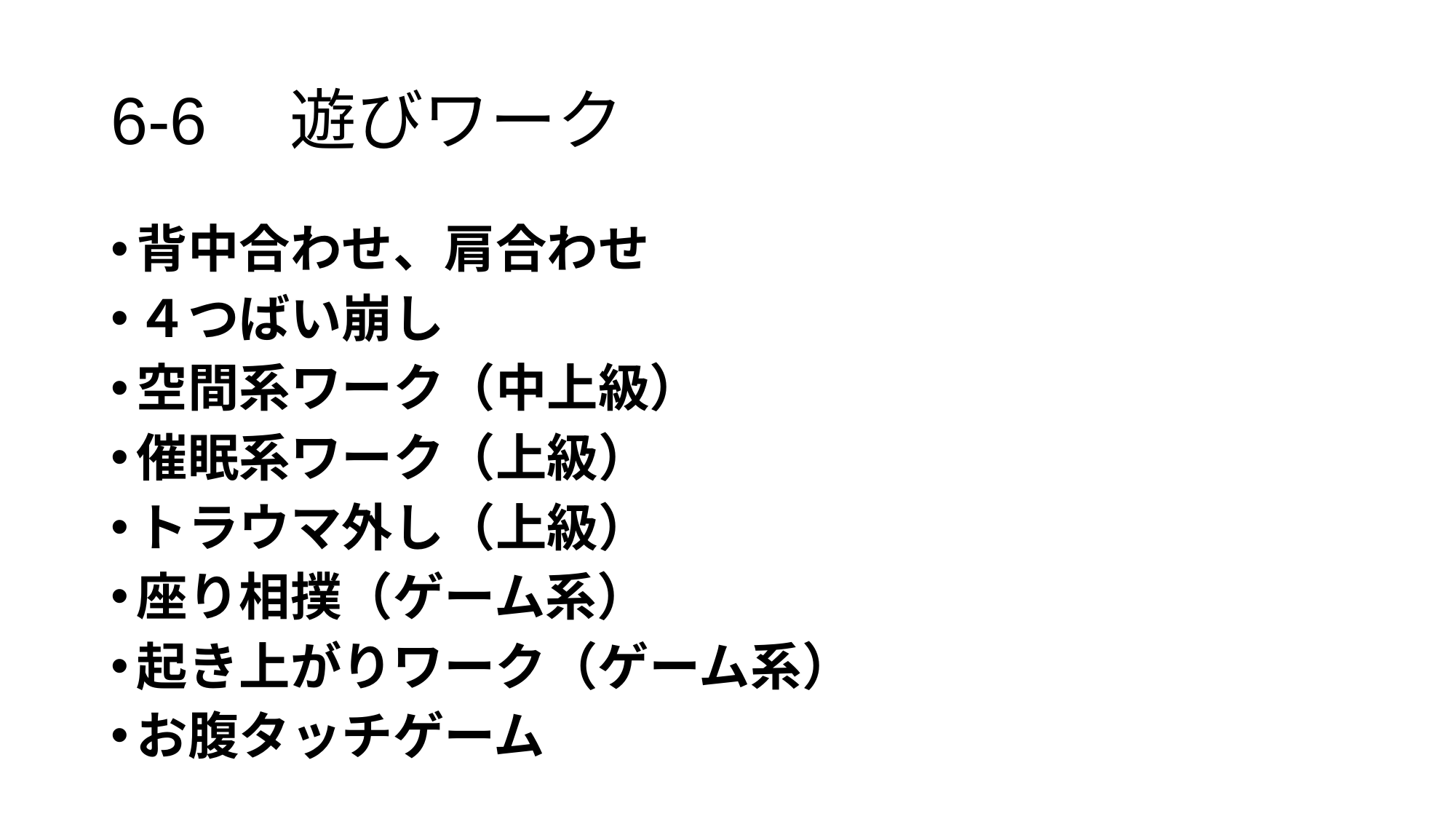

# 6-6　遊びワーク
背中合わせ、肩合わせ
４つばい崩し
空間系ワーク（中上級）
催眠系ワーク（上級）
トラウマ外し（上級）
座り相撲（ゲーム系）
起き上がりワーク（ゲーム系）
お腹タッチゲーム